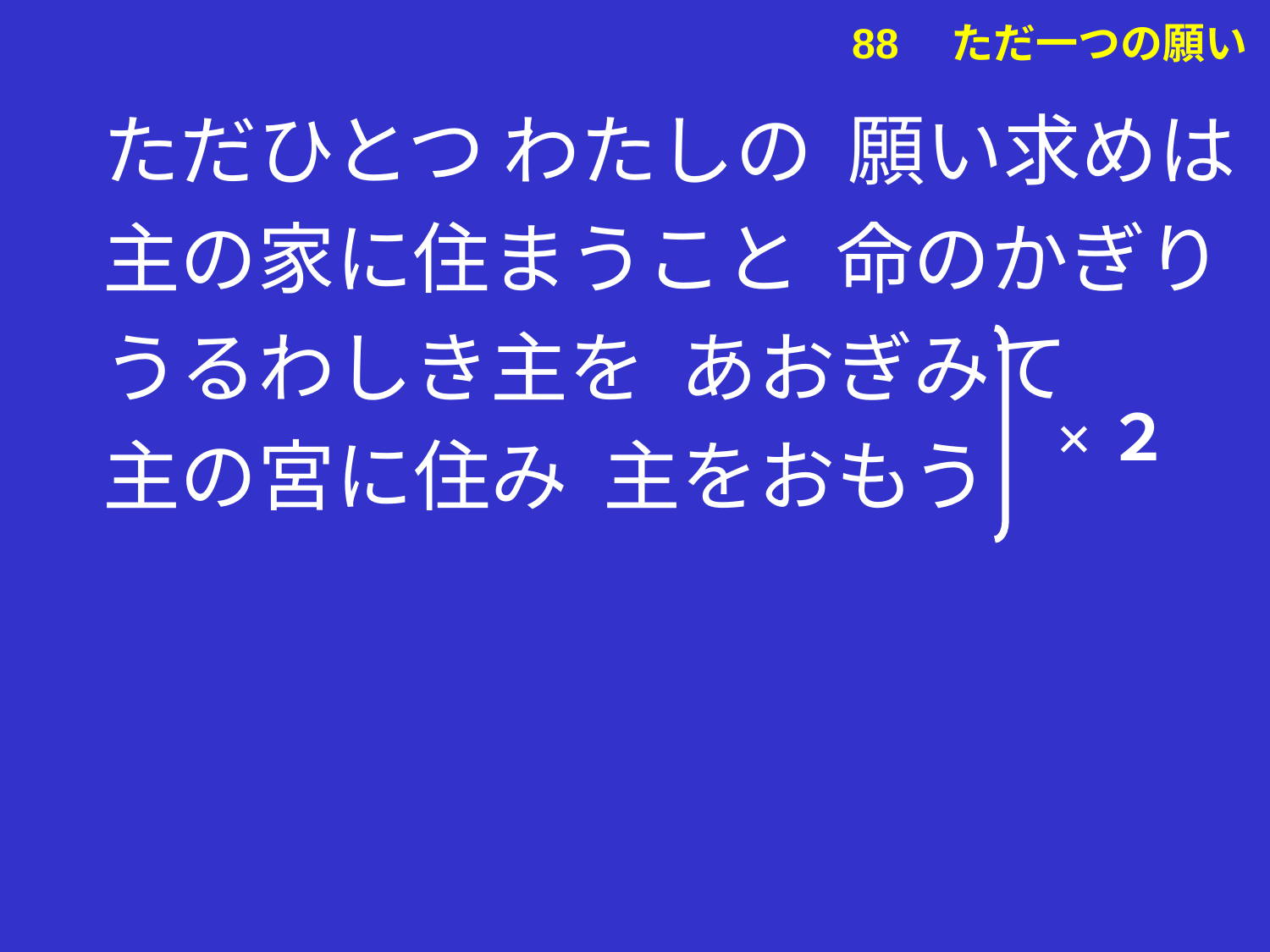

ただひとつ わたしの  願い求めは
主の家に住まうこと  命のかぎり
うるわしき主を  あおぎみて
主の宮に住み  主をおもう

# 88　ただ一つの願い

×２